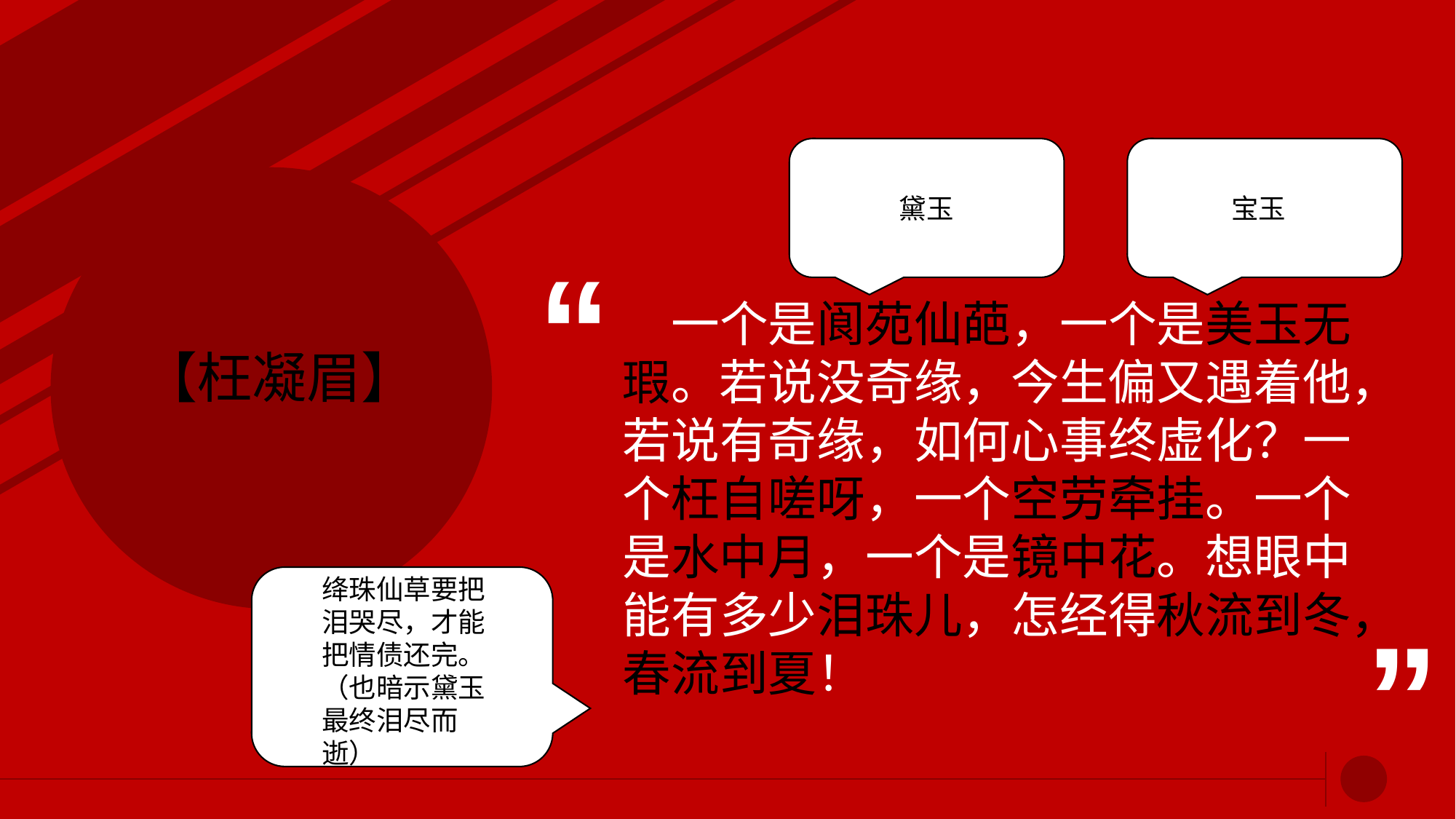

yi
宝玉i
黛玉
# 一个是阆苑仙葩，一个是美玉无瑕。若说没奇缘，今生偏又遇着他，若说有奇缘，如何心事终虚化？一个枉自嗟呀，一个空劳牵挂。一个是水中月，一个是镜中花。想眼中能有多少泪珠儿，怎经得秋流到冬，春流到夏！
【枉凝眉】
yi
绛珠仙草要把泪哭尽，才能把情债还完。（也暗示黛玉最终泪尽而逝）